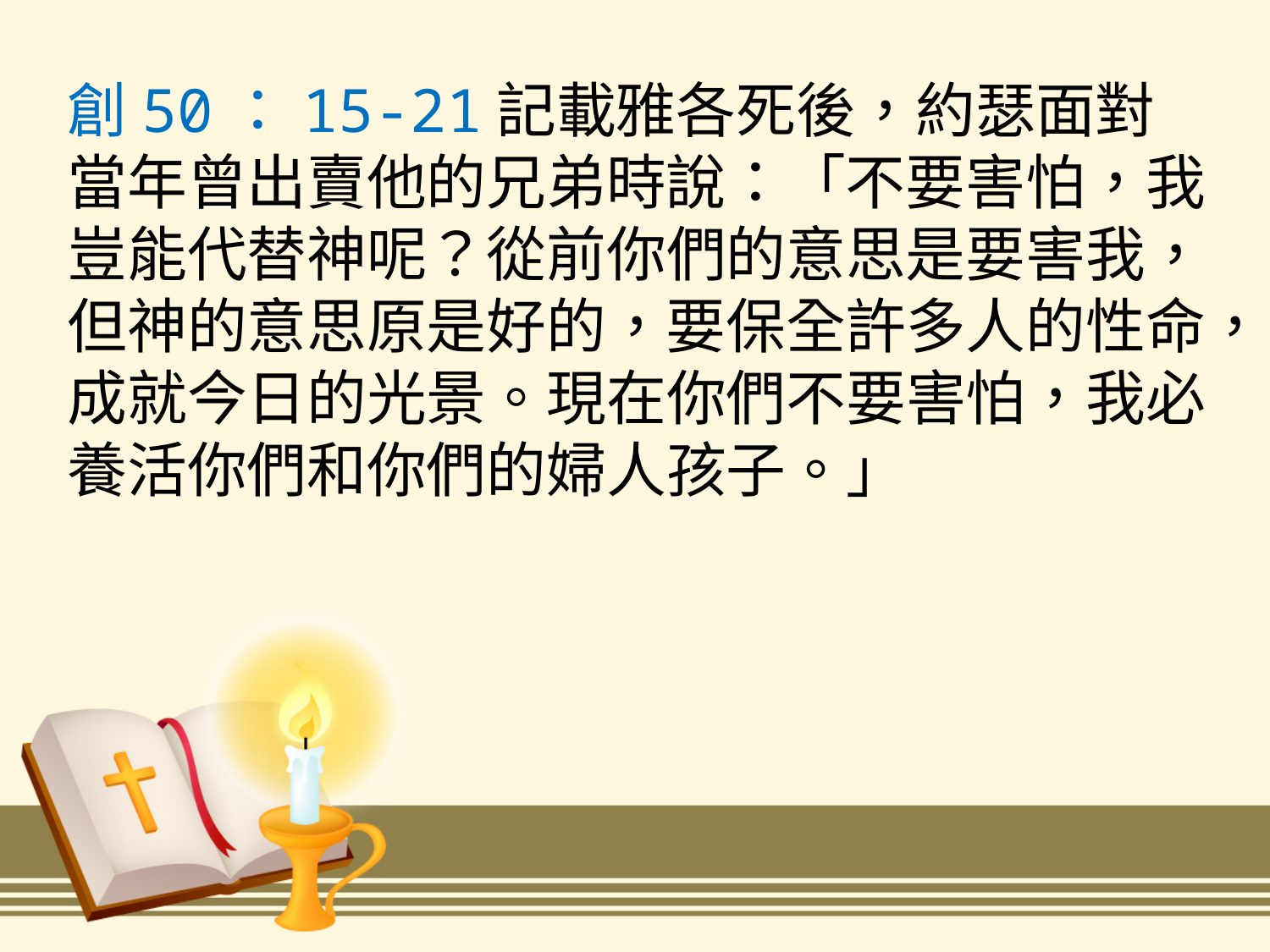

創50：15-21記載雅各死後，約瑟面對當年曾出賣他的兄弟時說：「不要害怕，我豈能代替神呢？從前你們的意思是要害我，但神的意思原是好的，要保全許多人的性命，成就今日的光景。現在你們不要害怕，我必養活你們和你們的婦人孩子。」